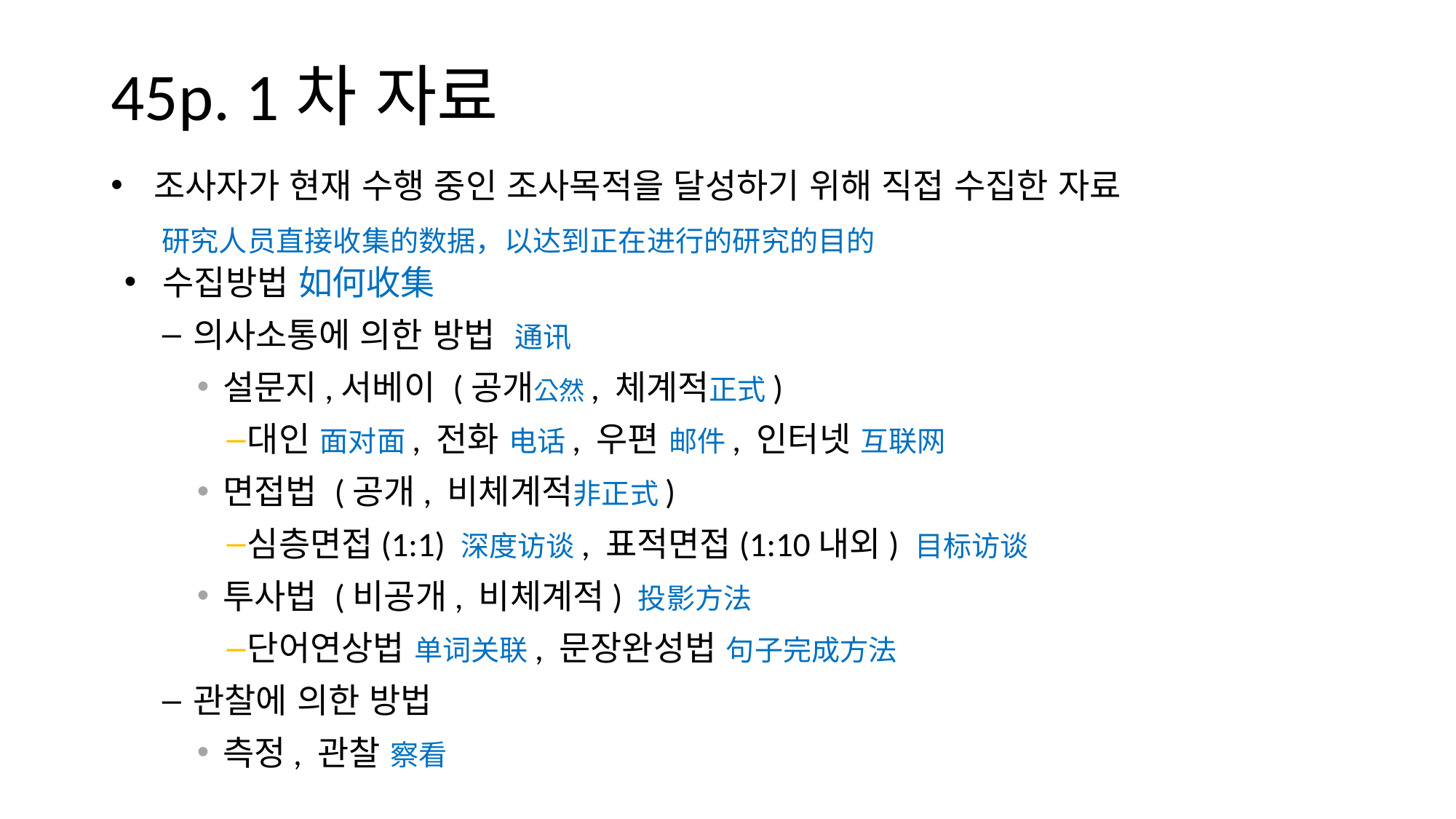

# 45p. 1차 자료
 조사자가 현재 수행 중인 조사목적을 달성하기 위해 직접 수집한 자료
       研究人员直接收集的数据，以达到正在进行的研究的目的
수집방법 如何收集
의사소통에 의한 방법  通讯
설문지,서베이 (공개公然, 체계적正式)
대인 面对面, 전화 电话, 우편 邮件, 인터넷 互联网
면접법 (공개, 비체계적非正式)
심층면접(1:1) 深度访谈, 표적면접(1:10내외) 目标访谈
투사법 (비공개, 비체계적) 投影方法
단어연상법 单词关联, 문장완성법 句子完成方法
관찰에 의한 방법
측정, 관찰 察看